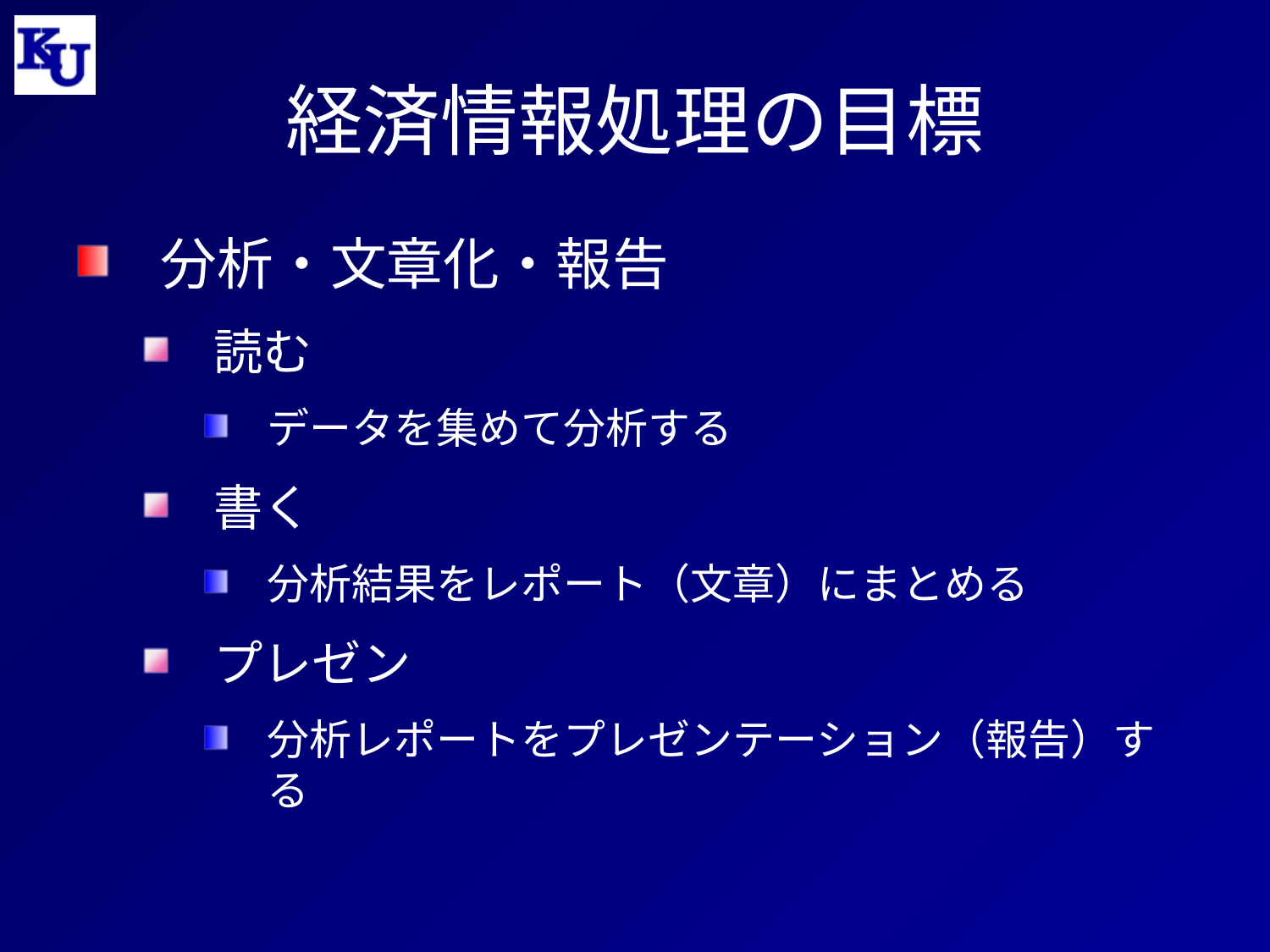

# 経済情報処理の目標
分析・文章化・報告
読む
データを集めて分析する
書く
分析結果をレポート（文章）にまとめる
プレゼン
分析レポートをプレゼンテーション（報告）する